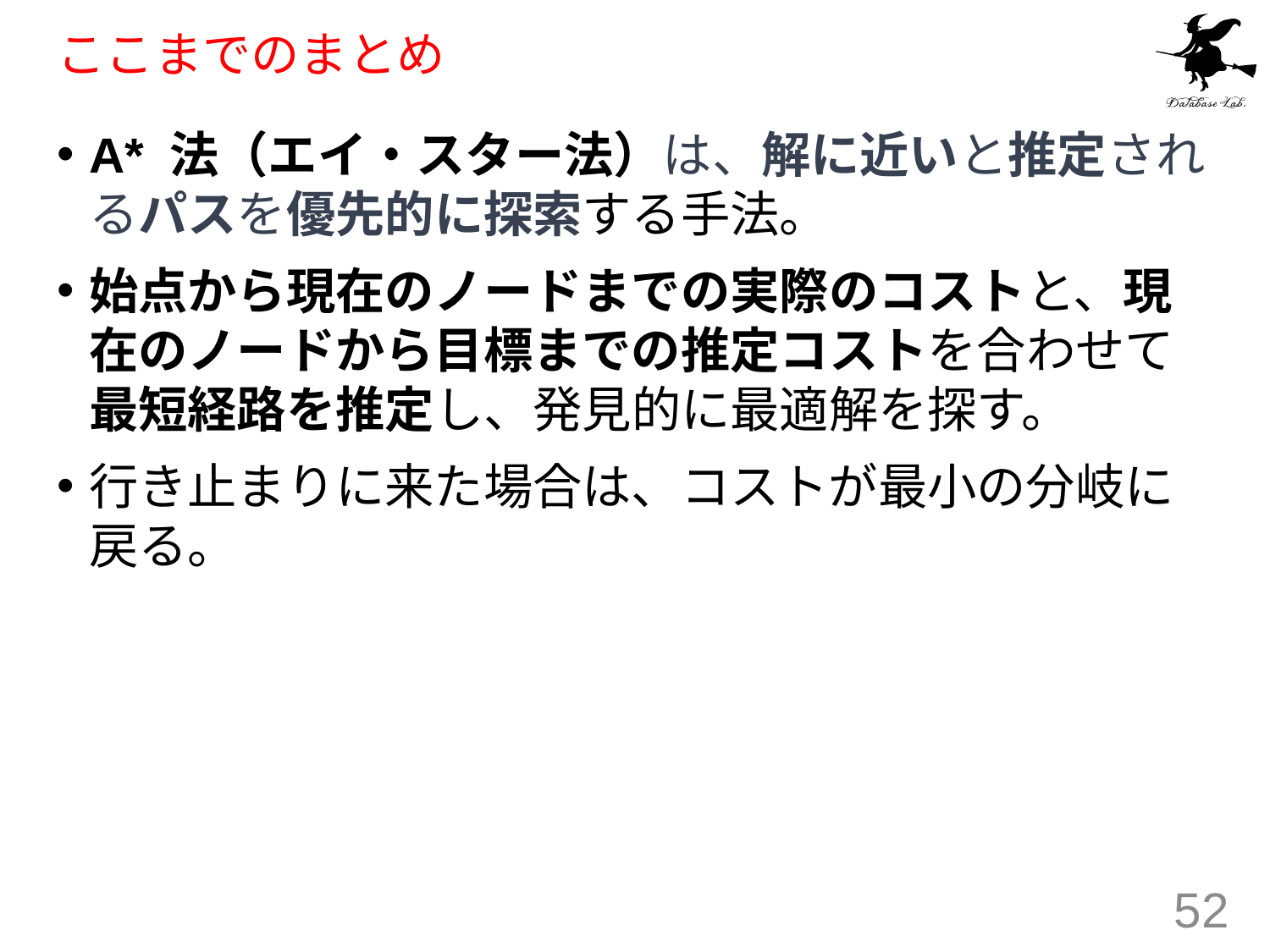

# ここまでのまとめ
A* 法（エイ・スター法）は、解に近いと推定されるパスを優先的に探索する手法。
始点から現在のノードまでの実際のコストと、現在のノードから目標までの推定コストを合わせて最短経路を推定し、発見的に最適解を探す。
行き止まりに来た場合は、コストが最小の分岐に戻る。

52